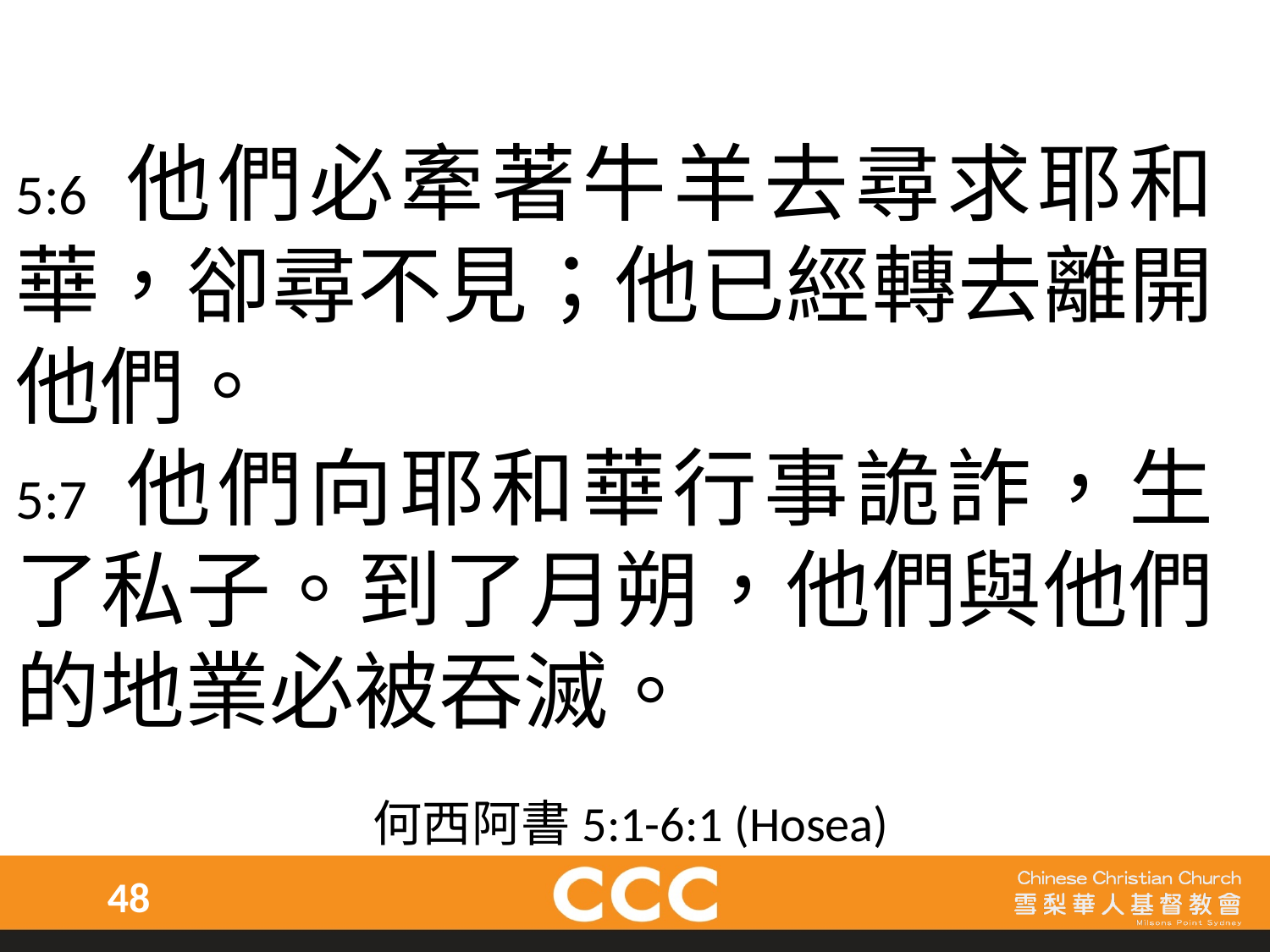

5:6 他們必牽著牛羊去尋求耶和華，卻尋不見；他已經轉去離開他們。
5:7 他們向耶和華行事詭詐，生了私子。到了月朔，他們與他們的地業必被吞滅。
何西阿書5:1-6:1 (Hosea)
48